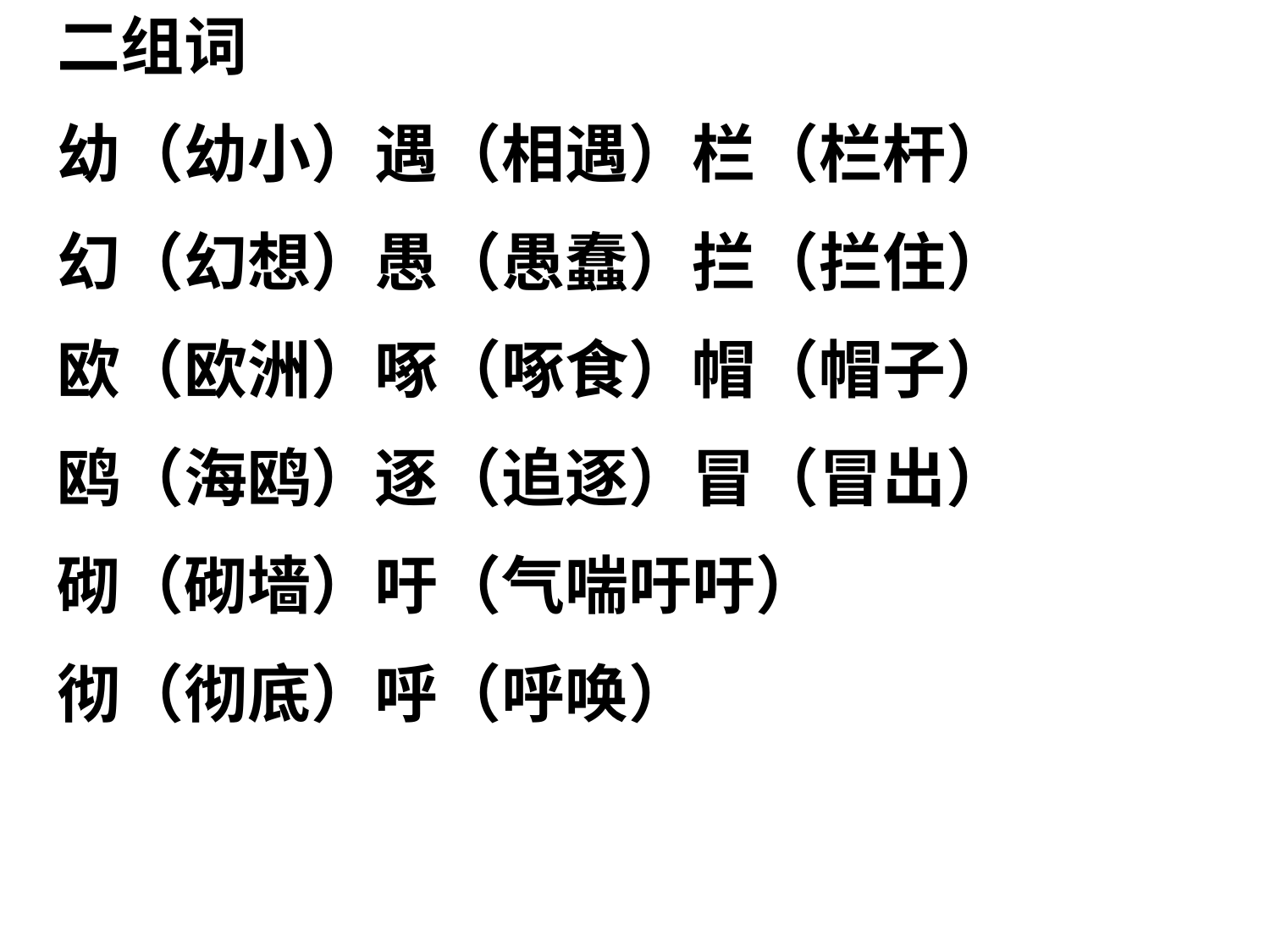

二组词
幼（幼小）遇（相遇）栏（栏杆）
幻（幻想）愚（愚蠢）拦（拦住）
欧（欧洲）啄（啄食）帽（帽子）
鸥（海鸥）逐（追逐）冒（冒出）
砌（砌墙）吁（气喘吁吁）
彻（彻底）呼（呼唤）